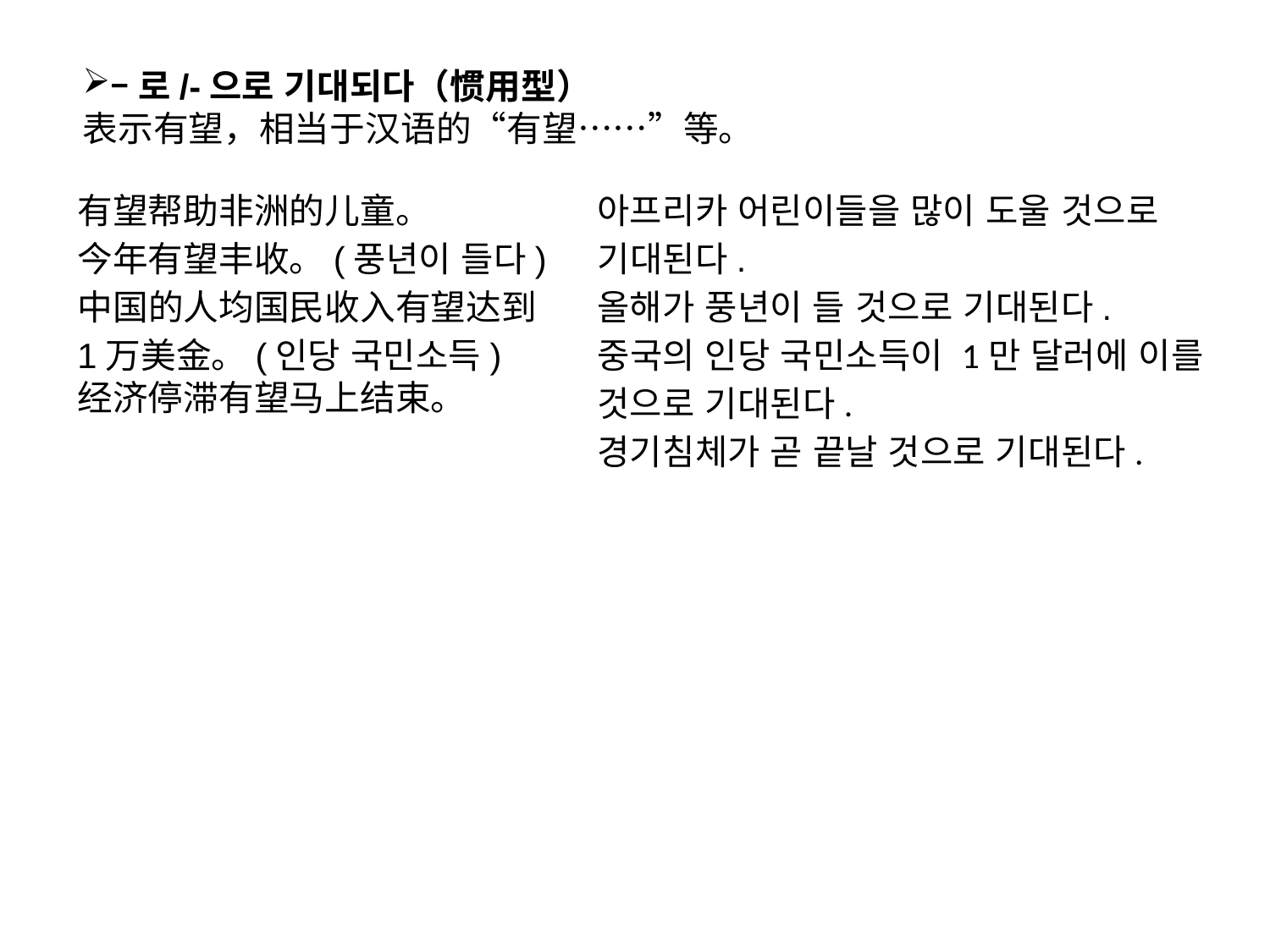

–로/-으로 기대되다（惯用型）
表示有望，相当于汉语的“有望……”等。
有望帮助非洲的儿童。
今年有望丰收。(풍년이 들다)
中国的人均国民收入有望达到1万美金。(인당 국민소득)
经济停滞有望马上结束。
아프리카 어린이들을 많이 도울 것으로 기대된다.
올해가 풍년이 들 것으로 기대된다.
중국의 인당 국민소득이 1만 달러에 이를 것으로 기대된다.
경기침체가 곧 끝날 것으로 기대된다.